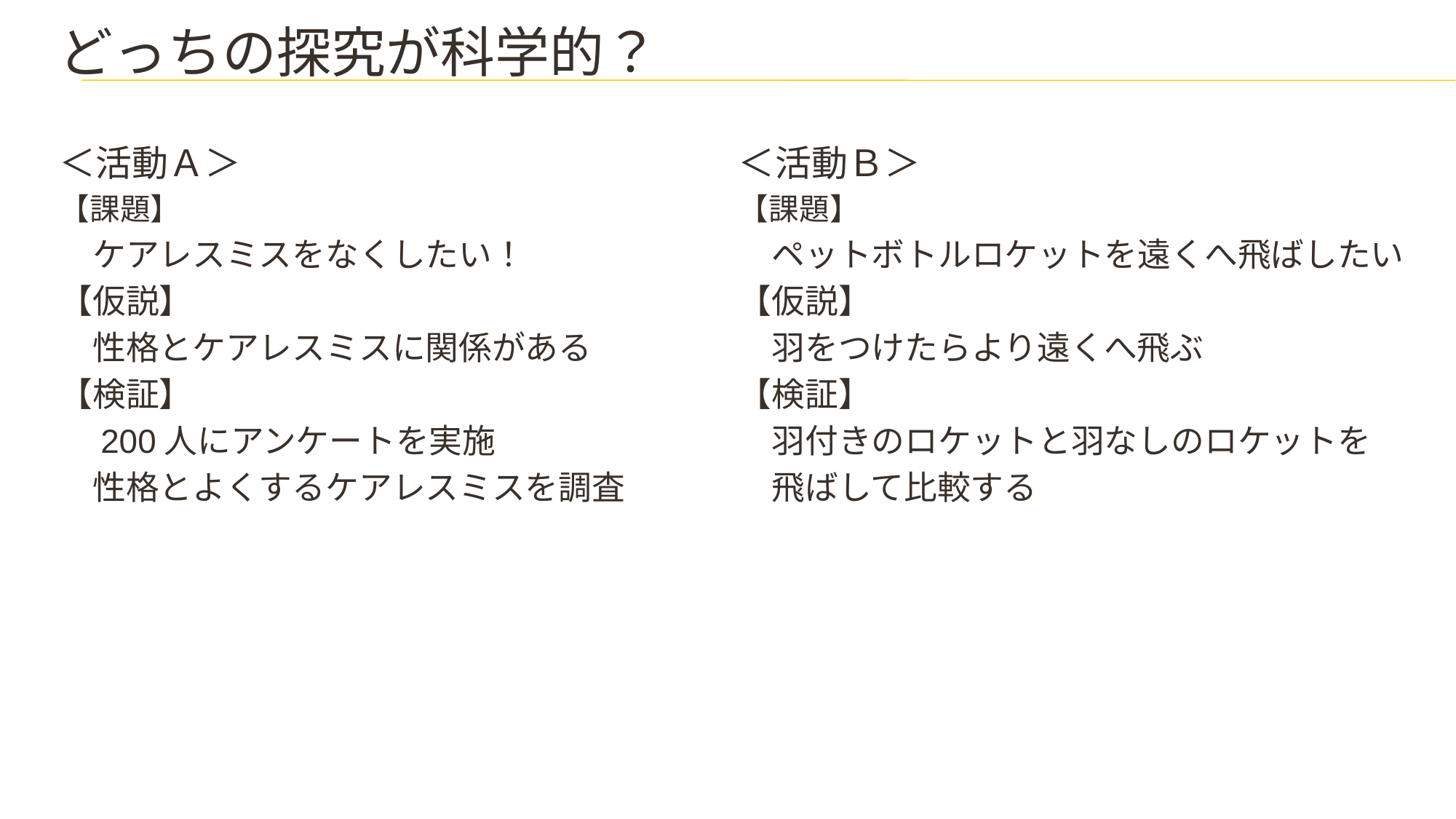

# どっちの探究が科学的？
＜活動Ａ＞
【課題】
　ケアレスミスをなくしたい！
【仮説】
　性格とケアレスミスに関係がある
【検証】
　200人にアンケートを実施
　性格とよくするケアレスミスを調査
＜活動Ｂ＞
【課題】
　ペットボトルロケットを遠くへ飛ばしたい
【仮説】
　羽をつけたらより遠くへ飛ぶ
【検証】
　羽付きのロケットと羽なしのロケットを
　飛ばして比較する